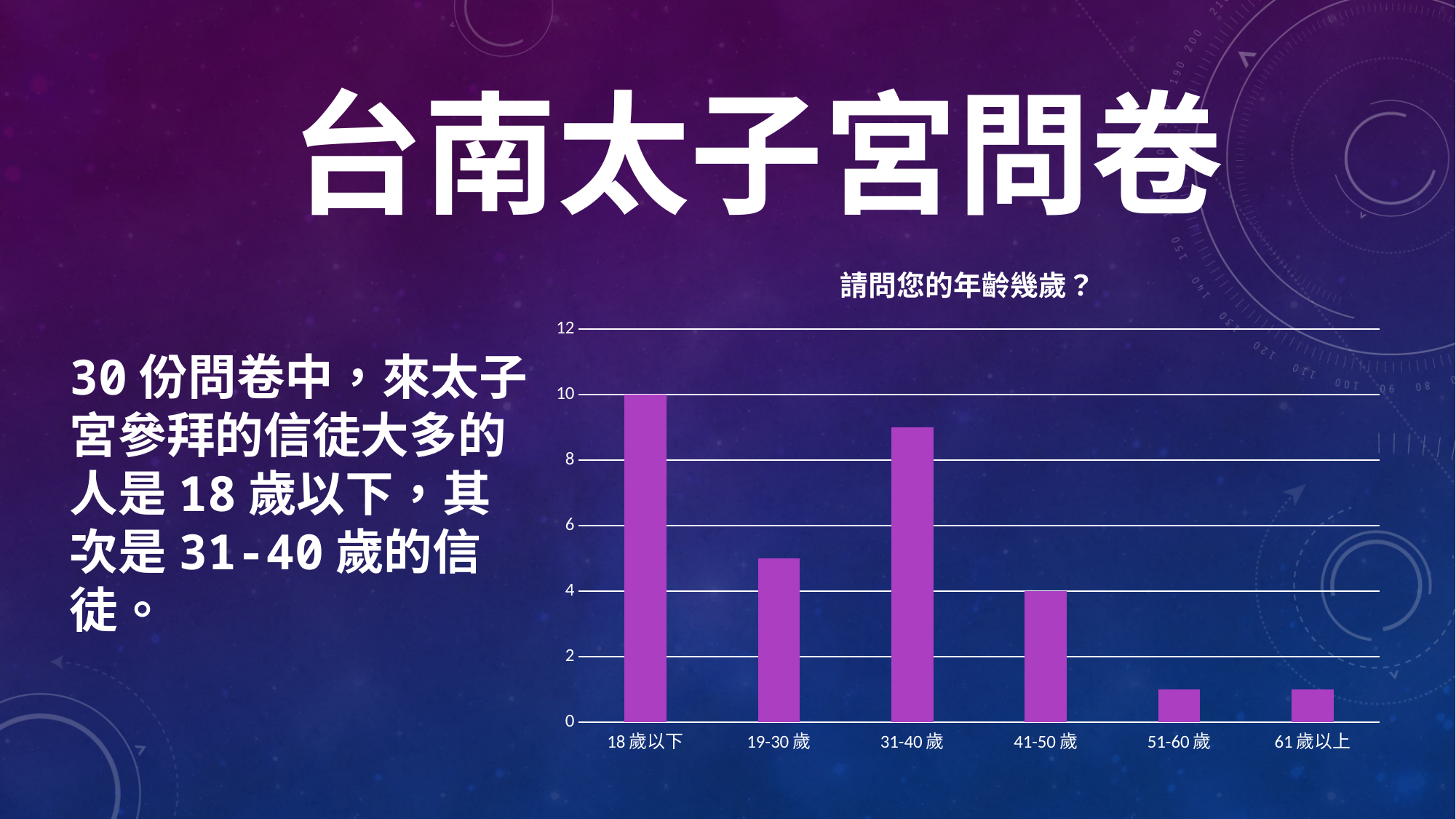

# 台南太子宮問卷

### Chart:

| Category | 請問您的年齡幾歲？ |
|---|---|
| 18歲以下 | 10.0 |
| 19-30歲 | 5.0 |
| 31-40歲 | 9.0 |
| 41-50歲 | 4.0 |
| 51-60歲 | 1.0 |
| 61歲以上 | 1.0 |
30份問卷中，來太子宮參拜的信徒大多的人是18歲以下，其次是31-40歲的信徒。